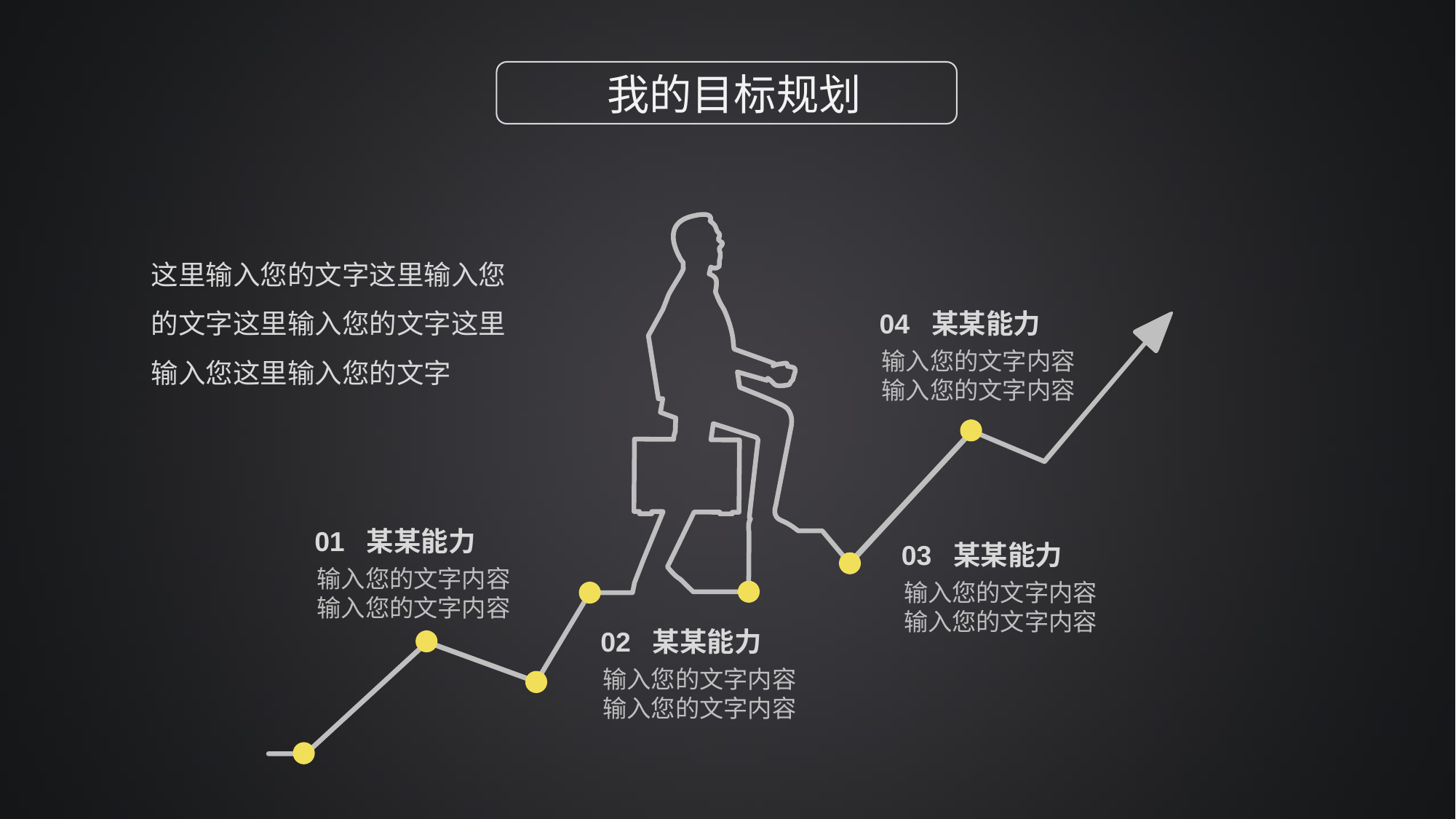

我的目标规划

这里输入您的文字这里输入您的文字这里输入您的文字这里输入您这里输入您的文字
04  某某能力
输入您的文字内容
输入您的文字内容

01  某某能力
03  某某能力

输入您的文字内容
输入您的文字内容
输入您的文字内容
输入您的文字内容

02  某某能力

输入您的文字内容
输入您的文字内容